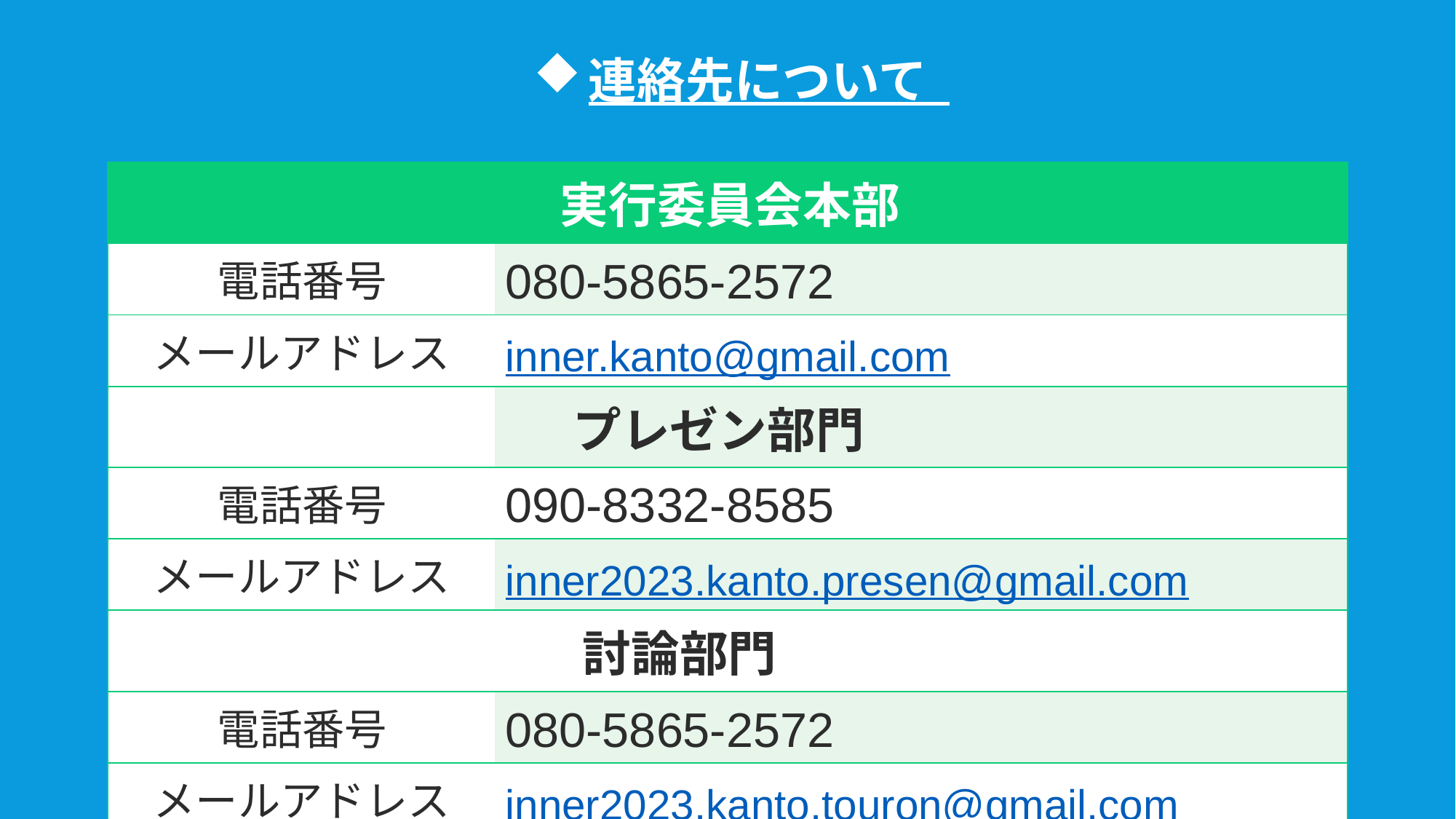

連絡先について
|  | 実行委員会本部 |
| --- | --- |
| 電話番号 | 080-5865-2572 |
| メールアドレス | inner.kanto@gmail.com |
|  | プレゼン部⾨ |
| 電話番号 | 090-8332-8585 |
| メールアドレス | inner2023.kanto.presen@gmail.com |
|  | 討論部⾨ |
| 電話番号 | 080-5865-2572 |
| メールアドレス | inner2023.kanto.touron@gmail.com |